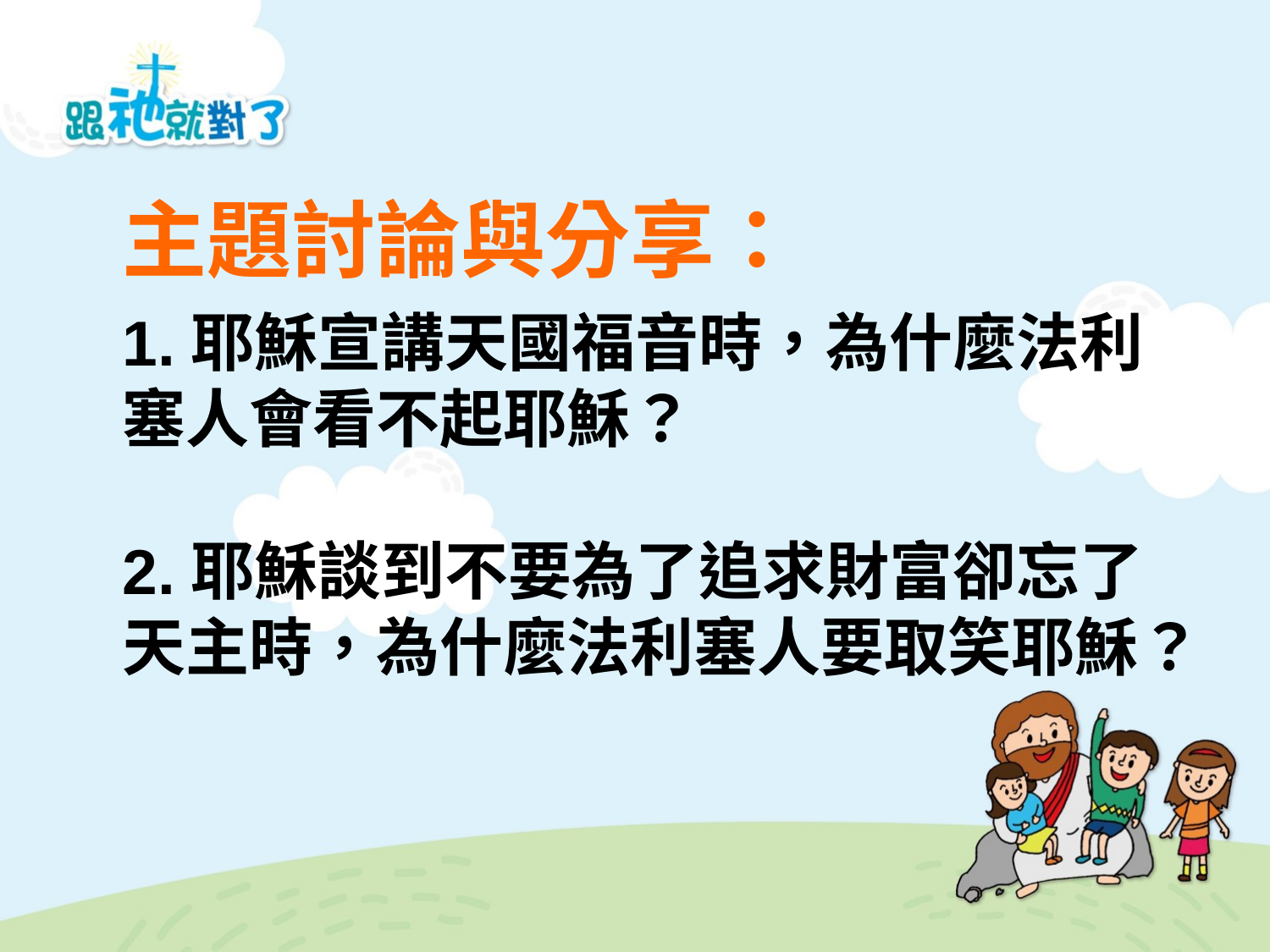

主題討論與分享：
1.耶穌宣講天國福音時，為什麼法利塞人會看不起耶穌？

2.耶穌談到不要為了追求財富卻忘了天主時，為什麼法利塞人要取笑耶穌？